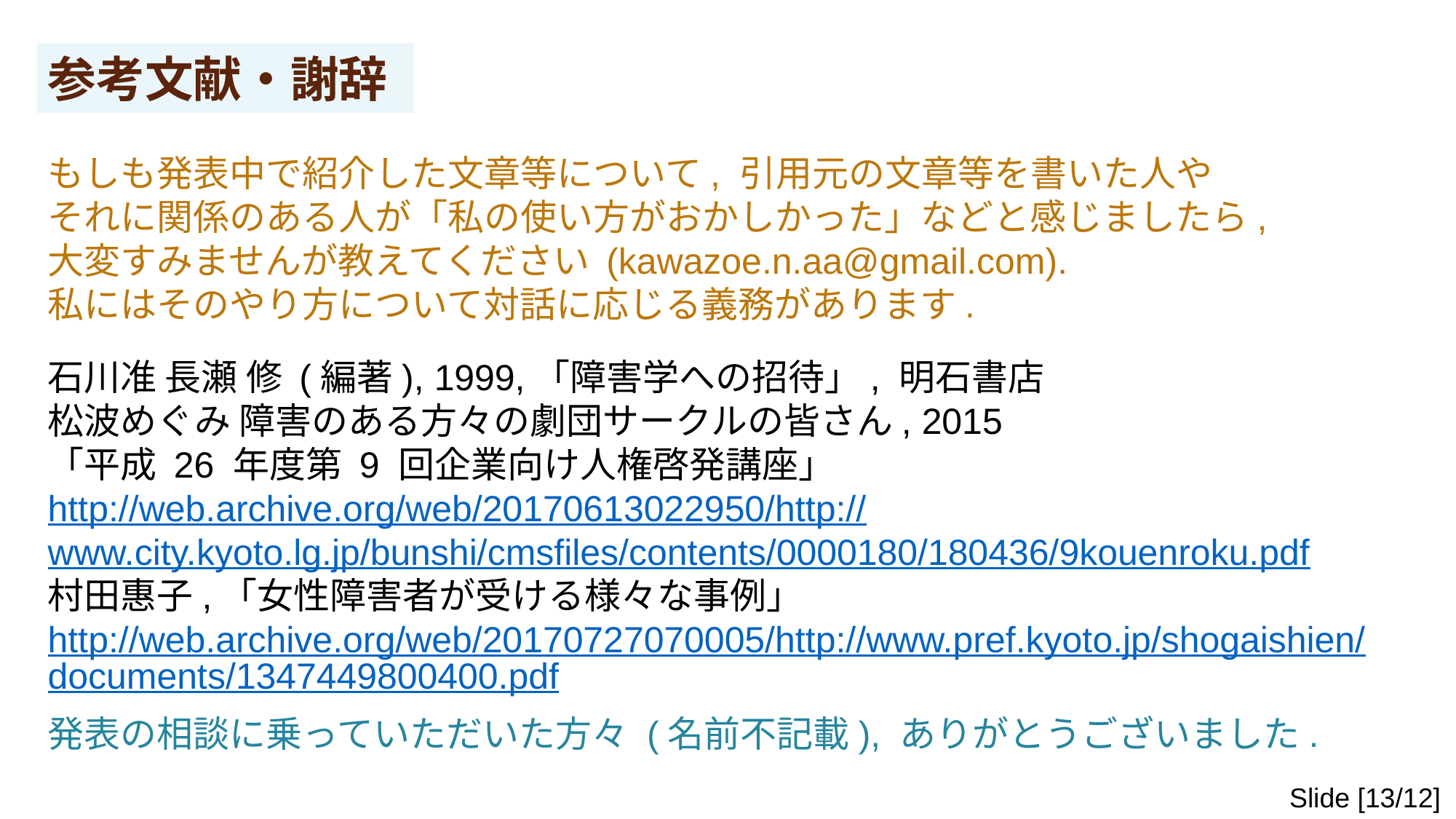

参考文献・謝辞

もしも発表中で紹介した文章等について, 引用元の文章等を書いた人や
それに関係のある人が「私の使い方がおかしかった」などと感じましたら,
大変すみませんが教えてください (kawazoe.n.aa@gmail.com).
私にはそのやり方について対話に応じる義務があります.

石川准 長瀬 修 (編著), 1999,「障害学への招待」, 明石書店
松波めぐみ 障害のある方々の劇団サークルの皆さん, 2015
「平成 26 年度第 9 回企業向け人権啓発講座」
http://web.archive.org/web/20170613022950/http://www.city.kyoto.lg.jp/bunshi/cmsfiles/contents/0000180/180436/9kouenroku.pdf
村田惠子,「女性障害者が受ける様々な事例」
http://web.archive.org/web/20170727070005/http://www.pref.kyoto.jp/shogaishien/documents/1347449800400.pdf

発表の相談に乗っていただいた方々 (名前不記載), ありがとうございました.